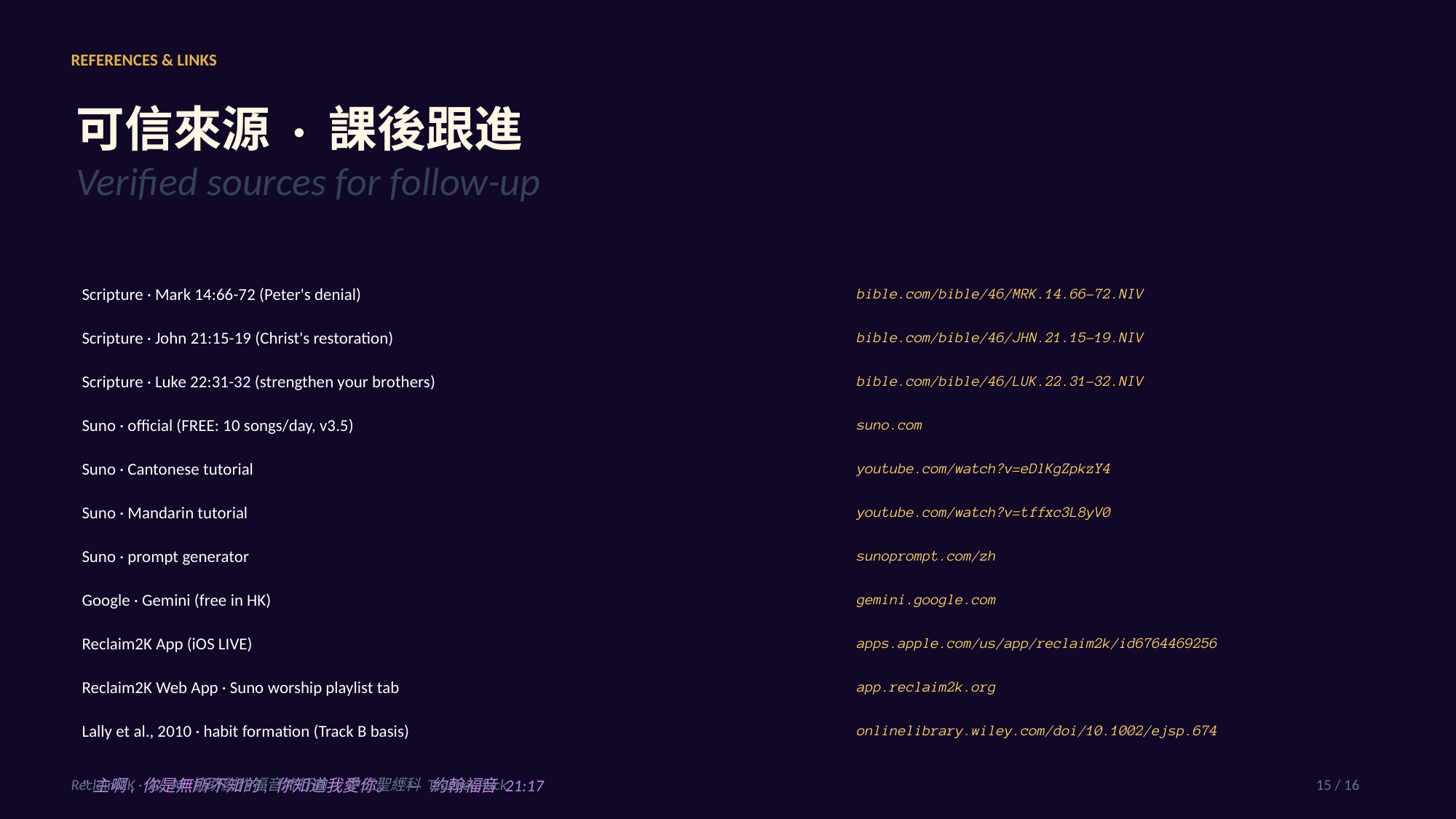

REFERENCES & LINKS
可信來源 · 課後跟進
Verified sources for follow-up
Scripture · Mark 14:66-72 (Peter's denial)
bible.com/bible/46/MRK.14.66-72.NIV
Scripture · John 21:15-19 (Christ's restoration)
bible.com/bible/46/JHN.21.15-19.NIV
Scripture · Luke 22:31-32 (strengthen your brothers)
bible.com/bible/46/LUK.22.31-32.NIV
Suno · official (FREE: 10 songs/day, v3.5)
suno.com
Suno · Cantonese tutorial
youtube.com/watch?v=eDlKgZpkzY4
Suno · Mandarin tutorial
youtube.com/watch?v=tffxc3L8yV0
Suno · prompt generator
sunoprompt.com/zh
Google · Gemini (free in HK)
gemini.google.com
Reclaim2K App (iOS LIVE)
apps.apple.com/us/app/reclaim2k/id6764469256
Reclaim2K Web App · Suno worship playlist tab
app.reclaim2k.org
Lally et al., 2010 · habit formation (Track B basis)
onlinelibrary.wiley.com/doi/10.1002/ejsp.674
Reclaim2K · 以 AI 協助創作福音流行曲 · 中三聖經科 Teacher Pack
"主啊, 你是無所不知的; 你知道我愛你。" — 約翰福音 21:17
15 / 16